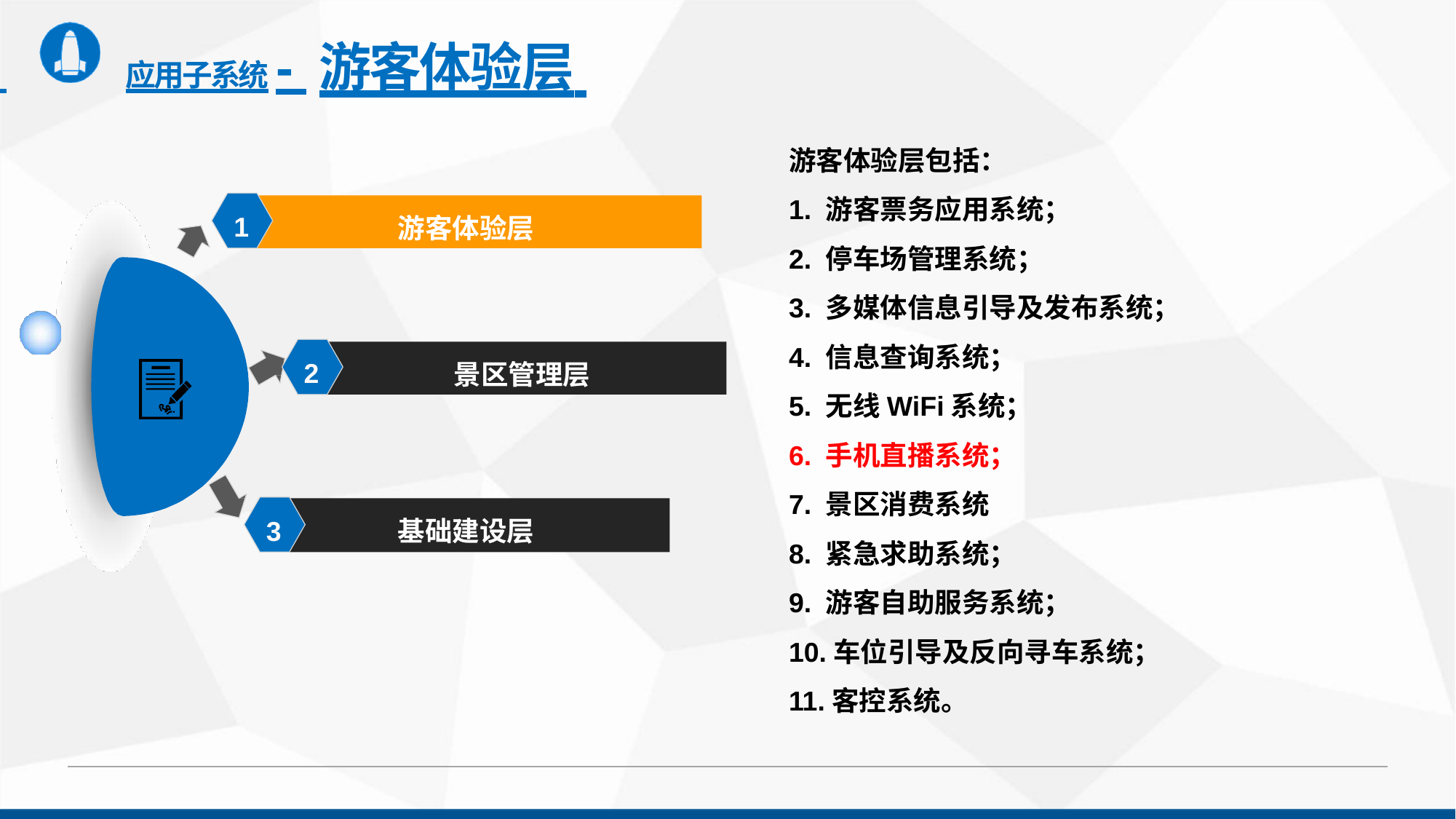

# 应用子系统- 游客体验层
游客体验层包括：
1. 游客票务应用系统；
2. 停车场管理系统；
3. 多媒体信息引导及发布系统；
4. 信息查询系统；
5. 无线WiFi系统；
6. 手机直播系统；
7. 景区消费系统
8. 紧急求助系统；
9. 游客自助服务系统；
10.车位引导及反向寻车系统；
11.客控系统。

1
游客体验层

2
景区管理层

3
基础建设层